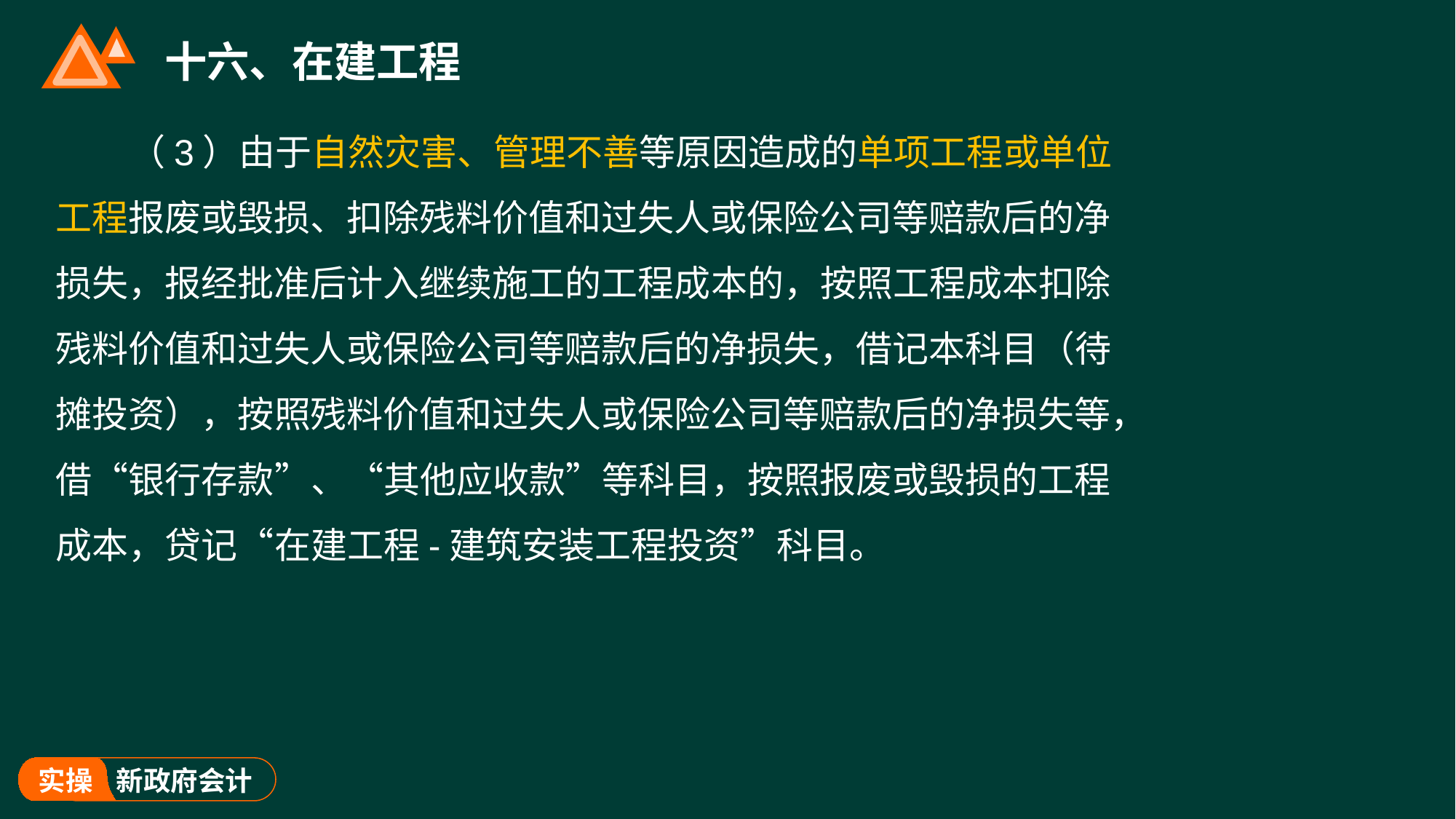

# 十六、在建工程
（3）由于自然灾害、管理不善等原因造成的单项工程或单位工程报废或毁损、扣除残料价值和过失人或保险公司等赔款后的净损失，报经批准后计入继续施工的工程成本的，按照工程成本扣除残料价值和过失人或保险公司等赔款后的净损失，借记本科目（待摊投资），按照残料价值和过失人或保险公司等赔款后的净损失等，借“银行存款”、“其他应收款”等科目，按照报废或毁损的工程成本，贷记“在建工程-建筑安装工程投资”科目。